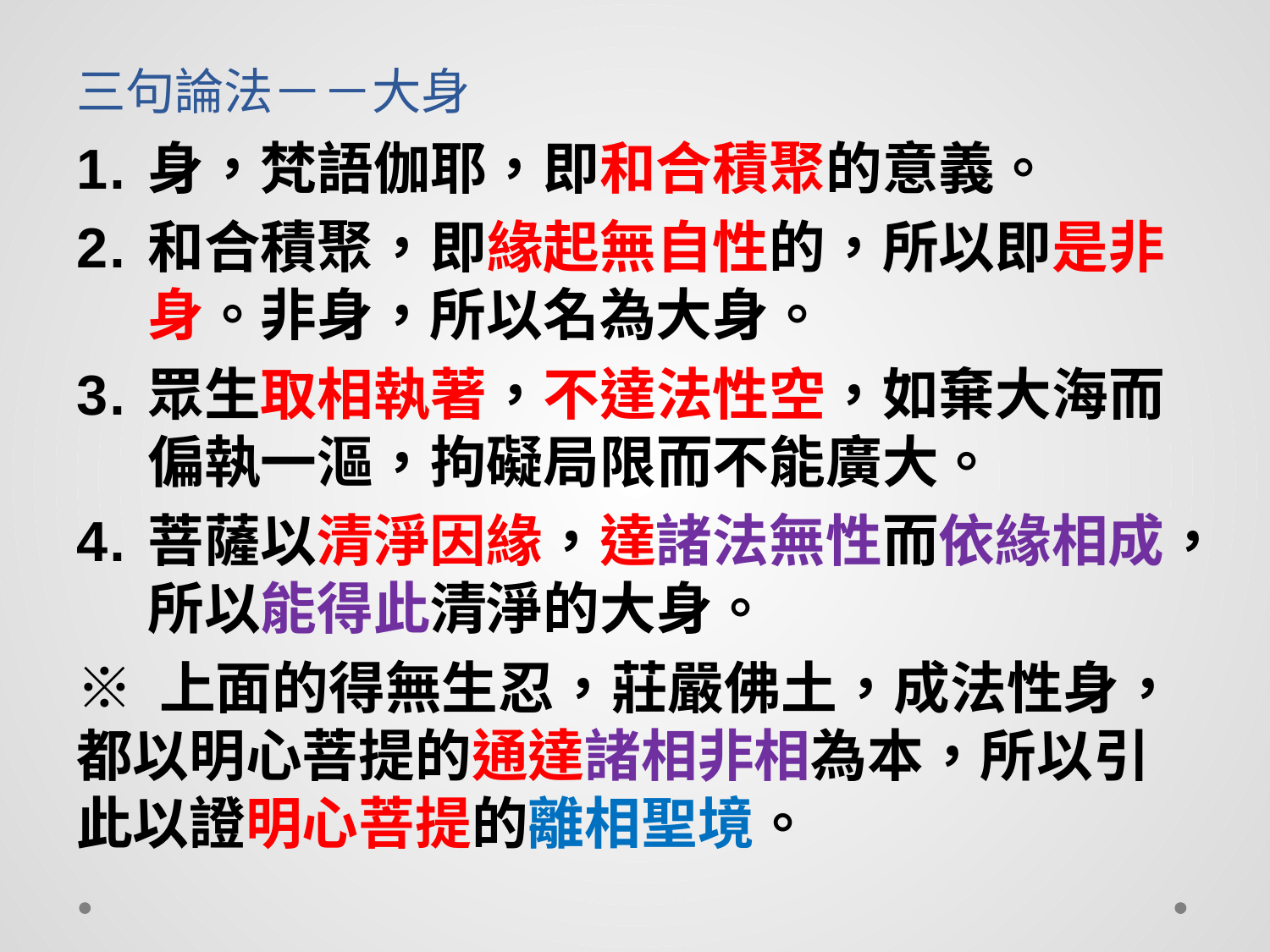

# 三句論法－－大身
身，梵語伽耶，即和合積聚的意義。
和合積聚，即緣起無自性的，所以即是非身。非身，所以名為大身。
眾生取相執著，不達法性空，如棄大海而偏執一漚，拘礙局限而不能廣大。
菩薩以清淨因緣，達諸法無性而依緣相成，所以能得此清淨的大身。
※ 上面的得無生忍，莊嚴佛土，成法性身，都以明心菩提的通達諸相非相為本，所以引此以證明心菩提的離相聖境。